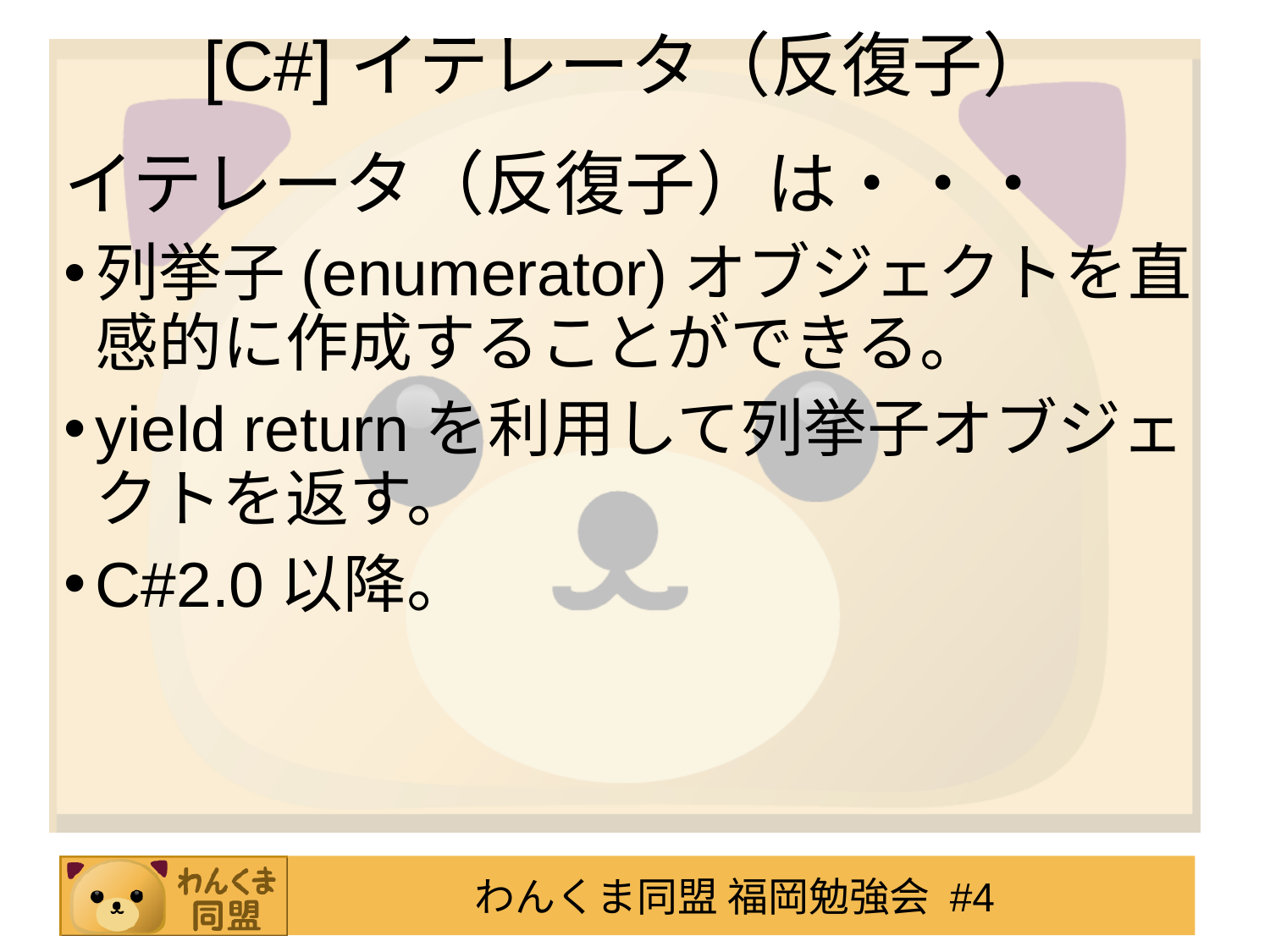

# [C#]イテレータ（反復子）
イテレータ（反復子）は・・・
列挙子(enumerator)オブジェクトを直感的に作成することができる。
yield returnを利用して列挙子オブジェクトを返す。
C#2.0以降。